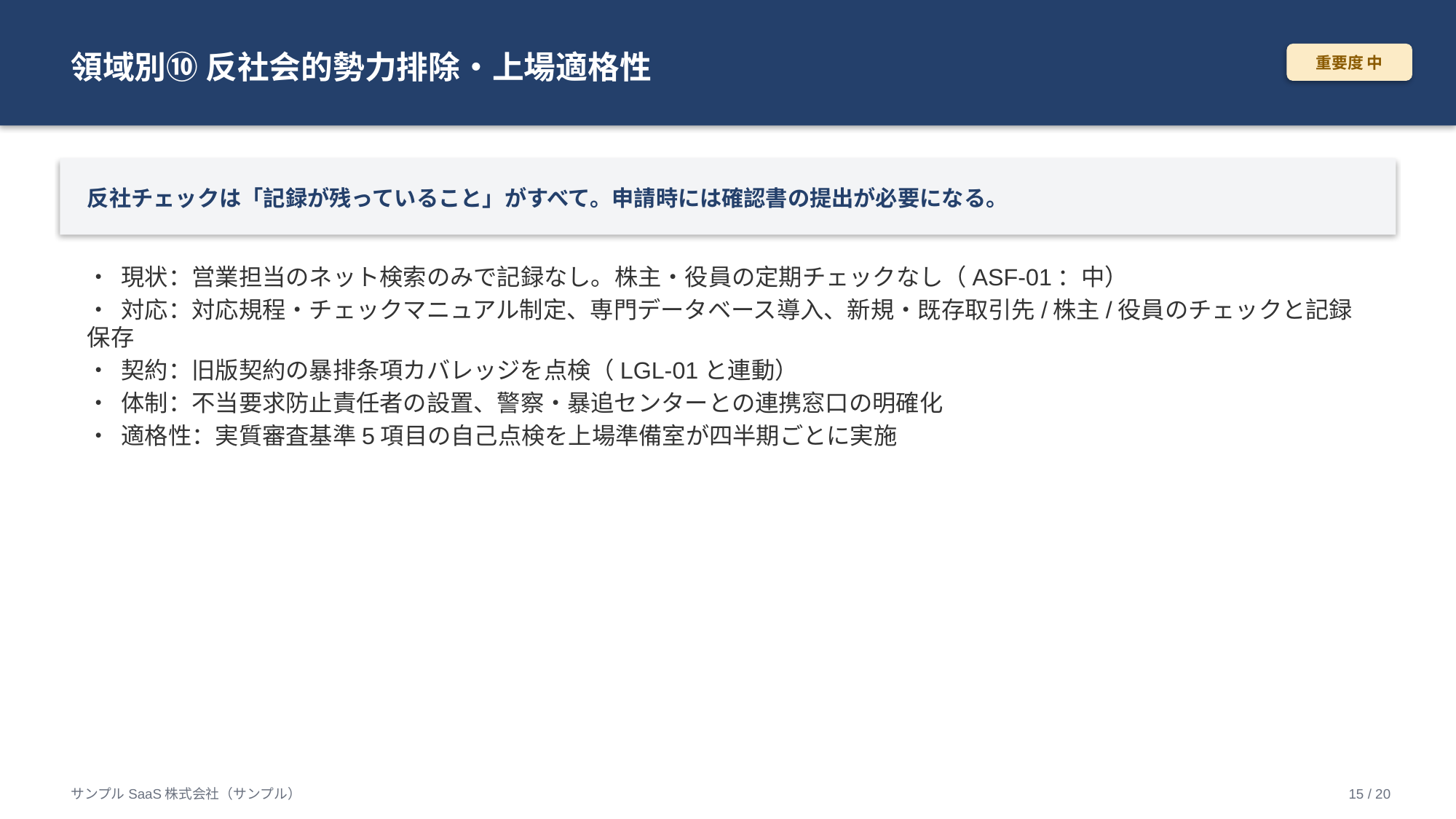

領域別⑩ 反社会的勢力排除・上場適格性
重要度 中

反社チェックは「記録が残っていること」がすべて。申請時には確認書の提出が必要になる。
• 現状：営業担当のネット検索のみで記録なし。株主・役員の定期チェックなし（ASF-01：中）
• 対応：対応規程・チェックマニュアル制定、専門データベース導入、新規・既存取引先/株主/役員のチェックと記録保存
• 契約：旧版契約の暴排条項カバレッジを点検（LGL-01と連動）
• 体制：不当要求防止責任者の設置、警察・暴追センターとの連携窓口の明確化
• 適格性：実質審査基準5項目の自己点検を上場準備室が四半期ごとに実施
サンプルSaaS株式会社（サンプル）
15 / 20